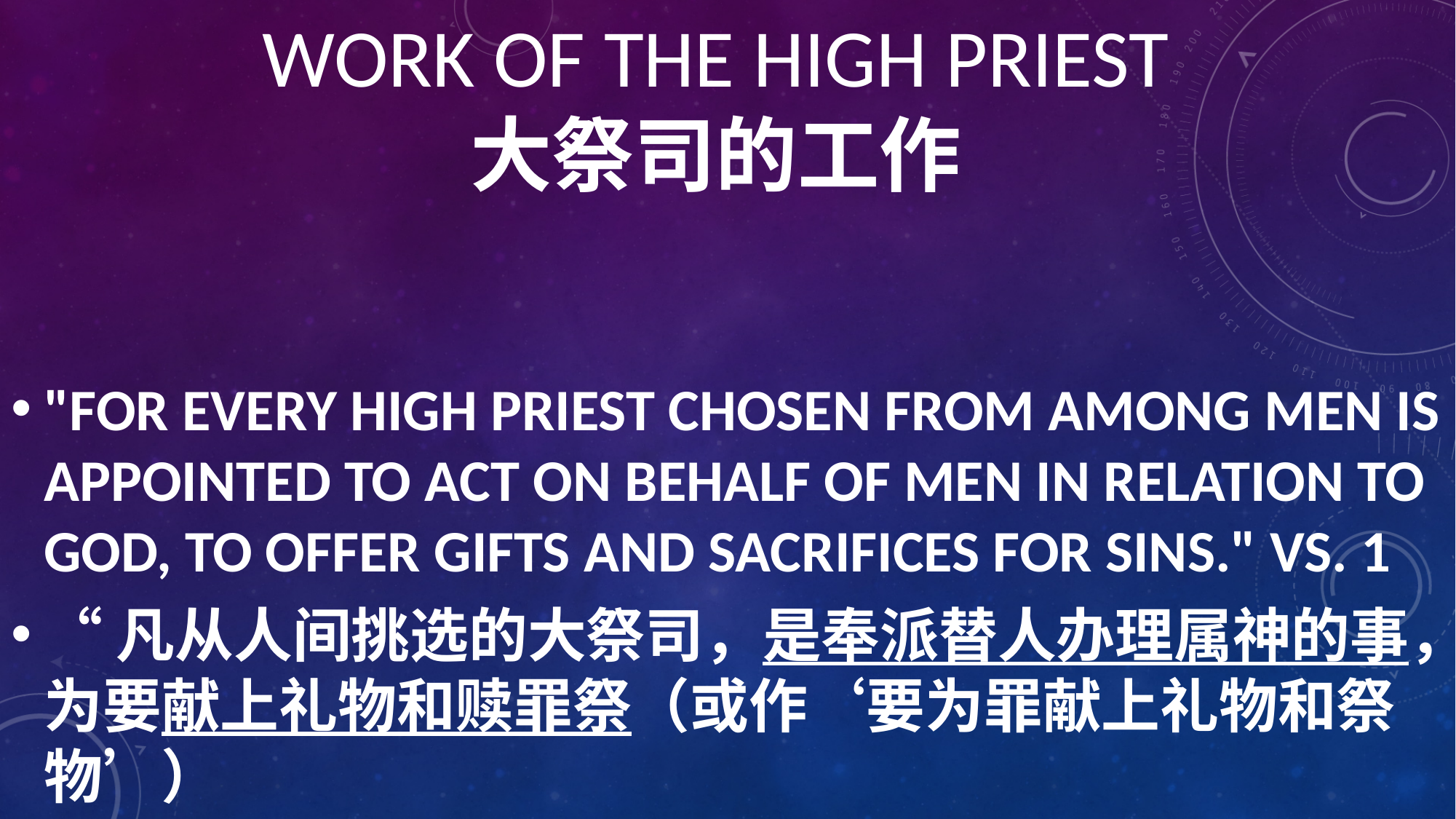

# WORK OF THE HIGH PRIEST 大祭司的工作
"FOR EVERY HIGH PRIEST CHOSEN FROM AMONG MEN IS APPOINTED TO ACT ON BEHALF OF MEN IN RELATION TO GOD, TO OFFER GIFTS AND SACRIFICES FOR SINS." VS. 1
“凡从人间挑选的大祭司，是奉派替人办理属神的事，为要献上礼物和赎罪祭（或作‘要为罪献上礼物和祭物’）